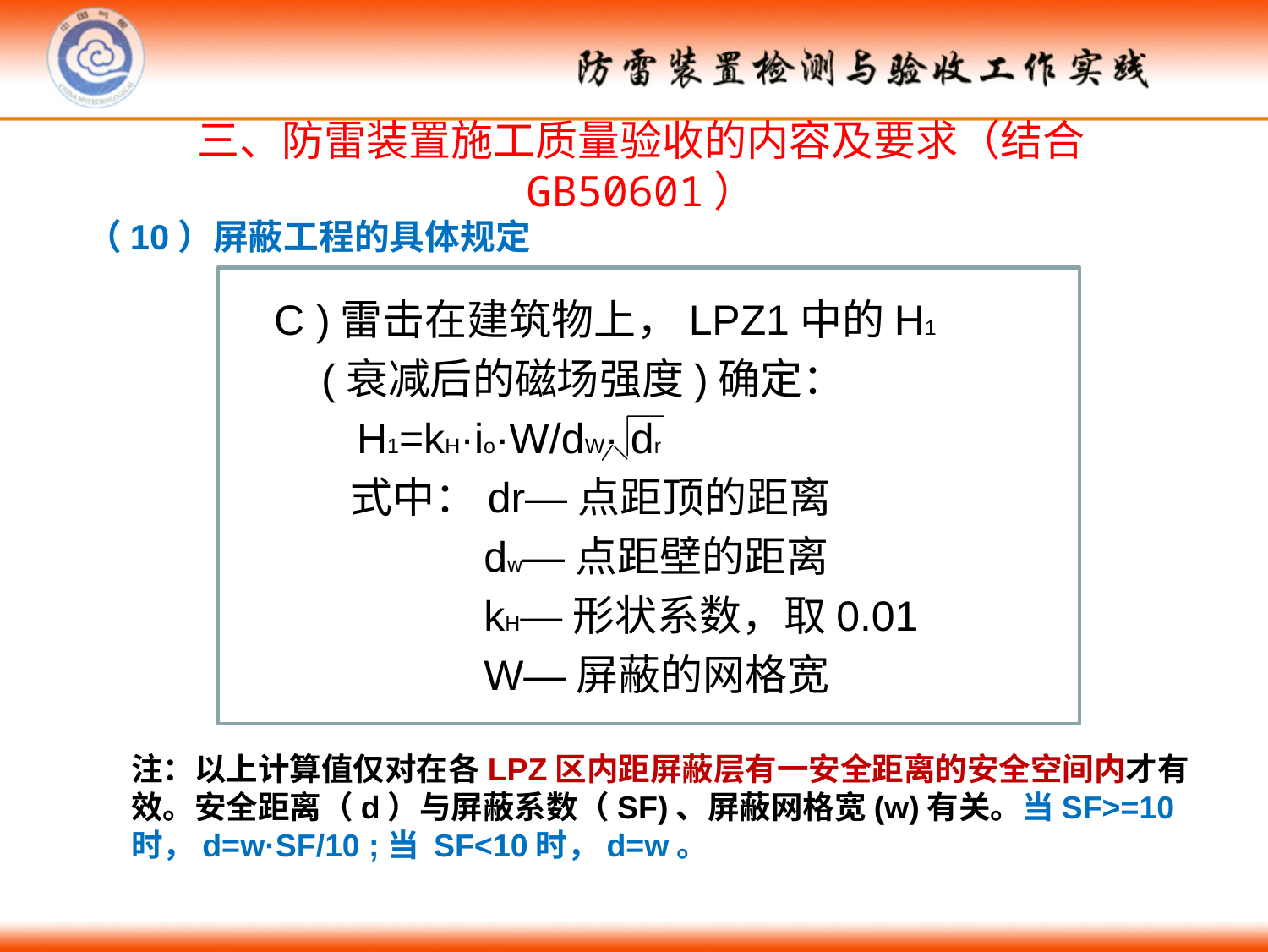

三、防雷装置施工质量验收的内容及要求（结合GB50601）
（10）屏蔽工程的具体规定

C )雷击在建筑物上，LPZ1中的H1
	(衰减后的磁场强度)确定：
       H1=kH·io·W/dW· dr
       式中：dr—点距顶的距离
		   dw—点距壁的距离
		   kH—形状系数，取0.01
		   W—屏蔽的网格宽

注：以上计算值仅对在各LPZ区内距屏蔽层有一安全距离的安全空间内才有效。安全距离（d）与屏蔽系数（SF)、屏蔽网格宽(w)有关。当SF>=10时，d=w·SF/10 ;当 SF<10时，d=w。